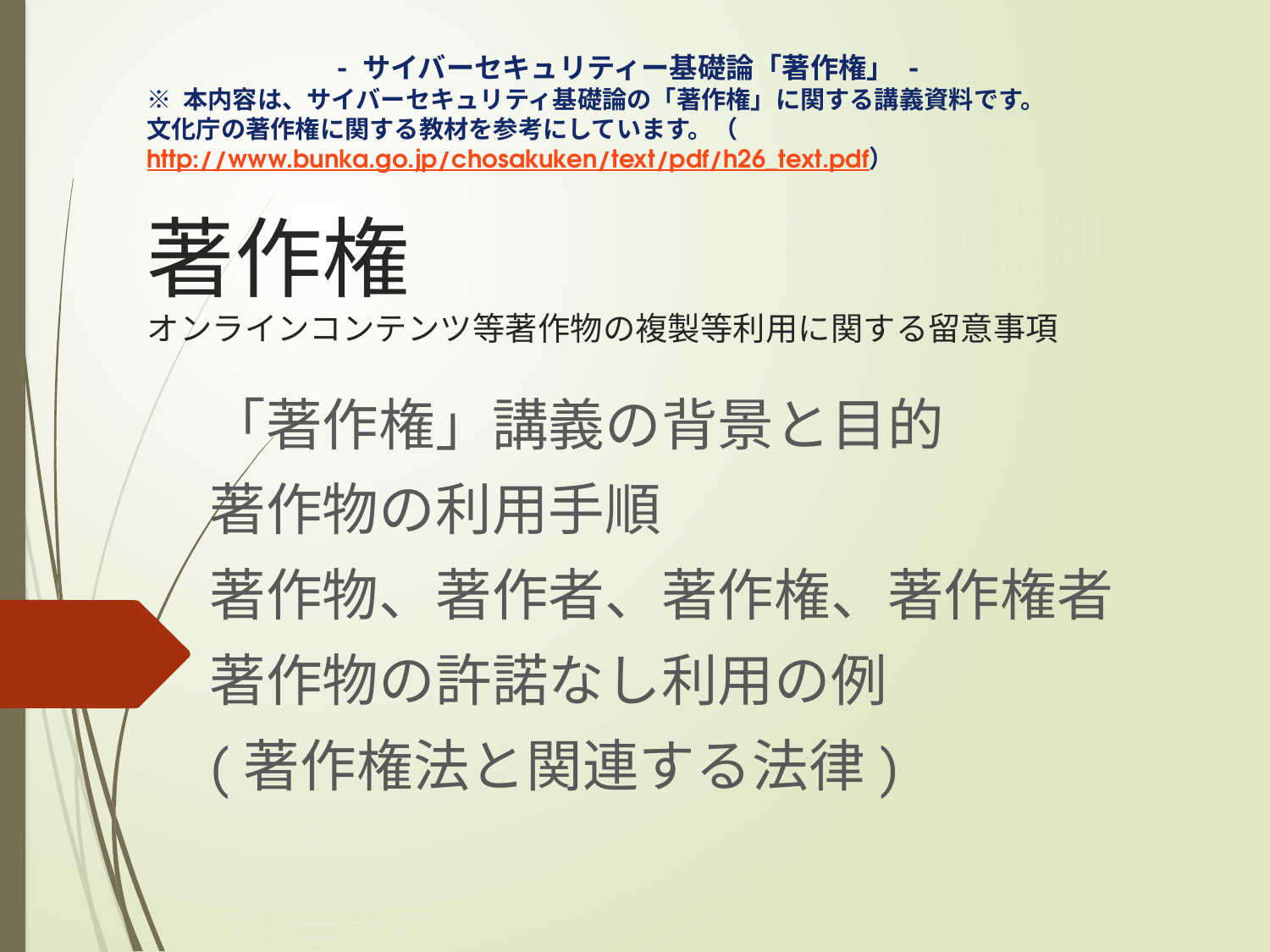

- サイバーセキュリティー基礎論「著作権」 -
※ 本内容は、サイバーセキュリティ基礎論の「著作権」に関する講義資料です。
文化庁の著作権に関する教材を参考にしています。（ http://www.bunka.go.jp/chosakuken/text/pdf/h26_text.pdf）
# 著作権 オンラインコンテンツ等著作物の複製等利用に関する留意事項
「著作権」講義の背景と目的
著作物の利用手順
著作物、著作者、著作権、著作権者
著作物の許諾なし利用の例
(著作権法と関連する法律)